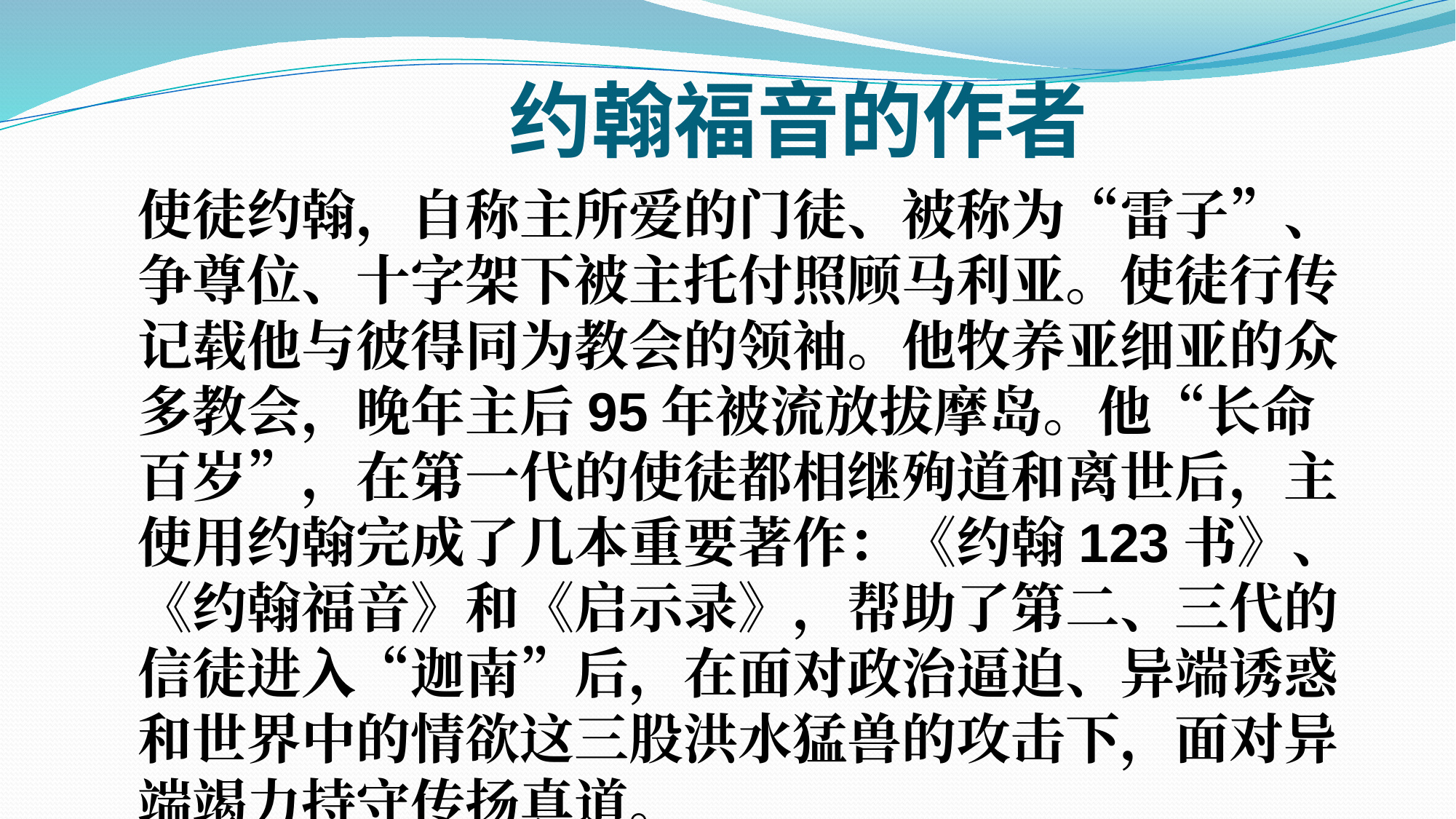

# 约翰福音的作者
使徒约翰，自称主所爱的门徒、被称为“雷子”、争尊位、十字架下被主托付照顾马利亚。使徒行传记载他与彼得同为教会的领袖。他牧养亚细亚的众多教会，晚年主后95年被流放拔摩岛。他“长命百岁”，在第一代的使徒都相继殉道和离世后，主使用约翰完成了几本重要著作：《约翰123书》、《约翰福音》和《启示录》，帮助了第二、三代的信徒进入“迦南”后，在面对政治逼迫、异端诱惑和世界中的情欲这三股洪水猛兽的攻击下，面对异端竭力持守传扬真道。